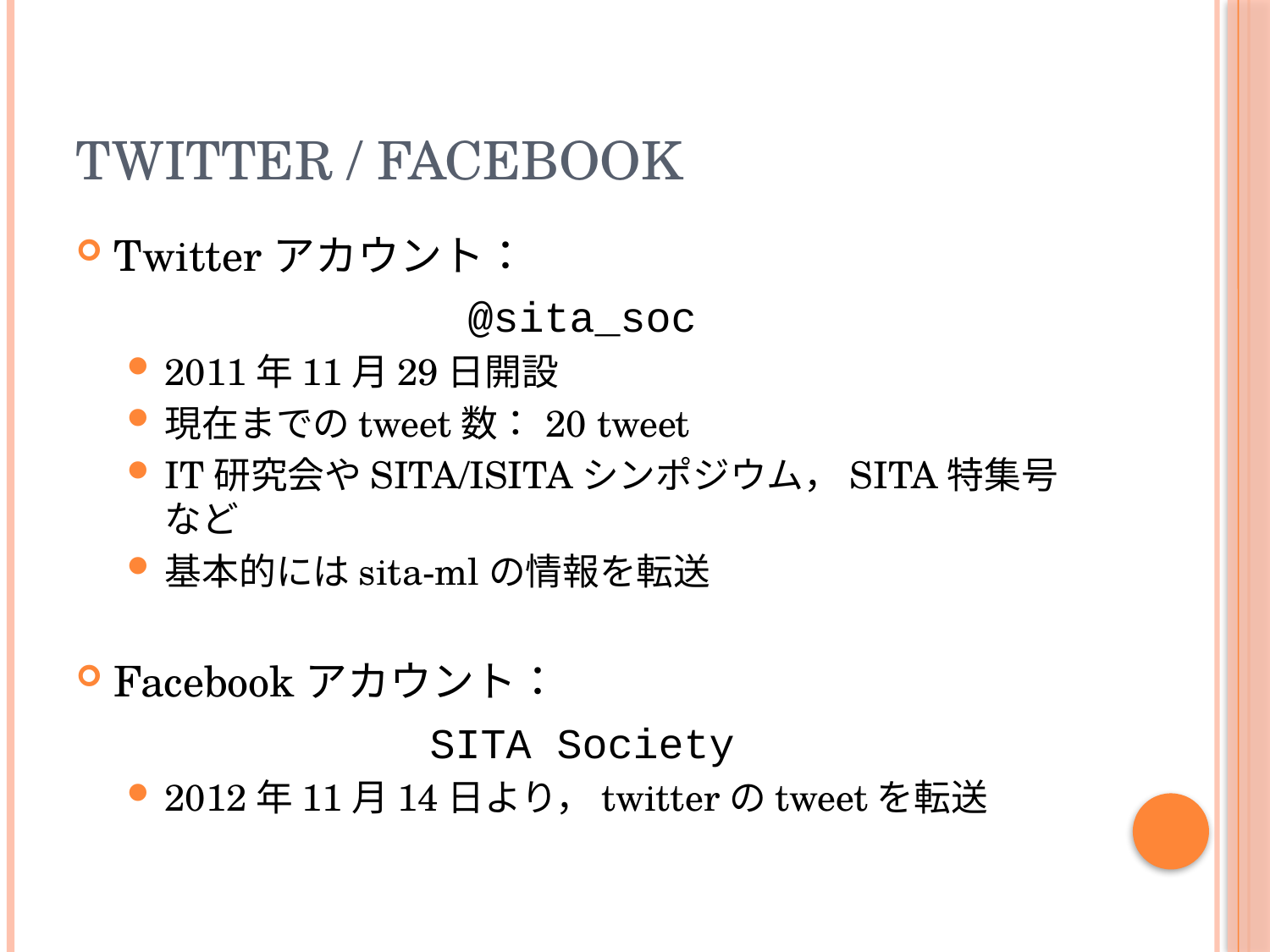

# Twitter / Facebook
Twitterアカウント：
@sita_soc
2011年11月29日開設
現在までのtweet数：	20 tweet
IT研究会やSITA/ISITAシンポジウム，SITA特集号など
基本的にはsita-mlの情報を転送

Facebookアカウント：
SITA Society
2012年11月14日より，twitterのtweetを転送